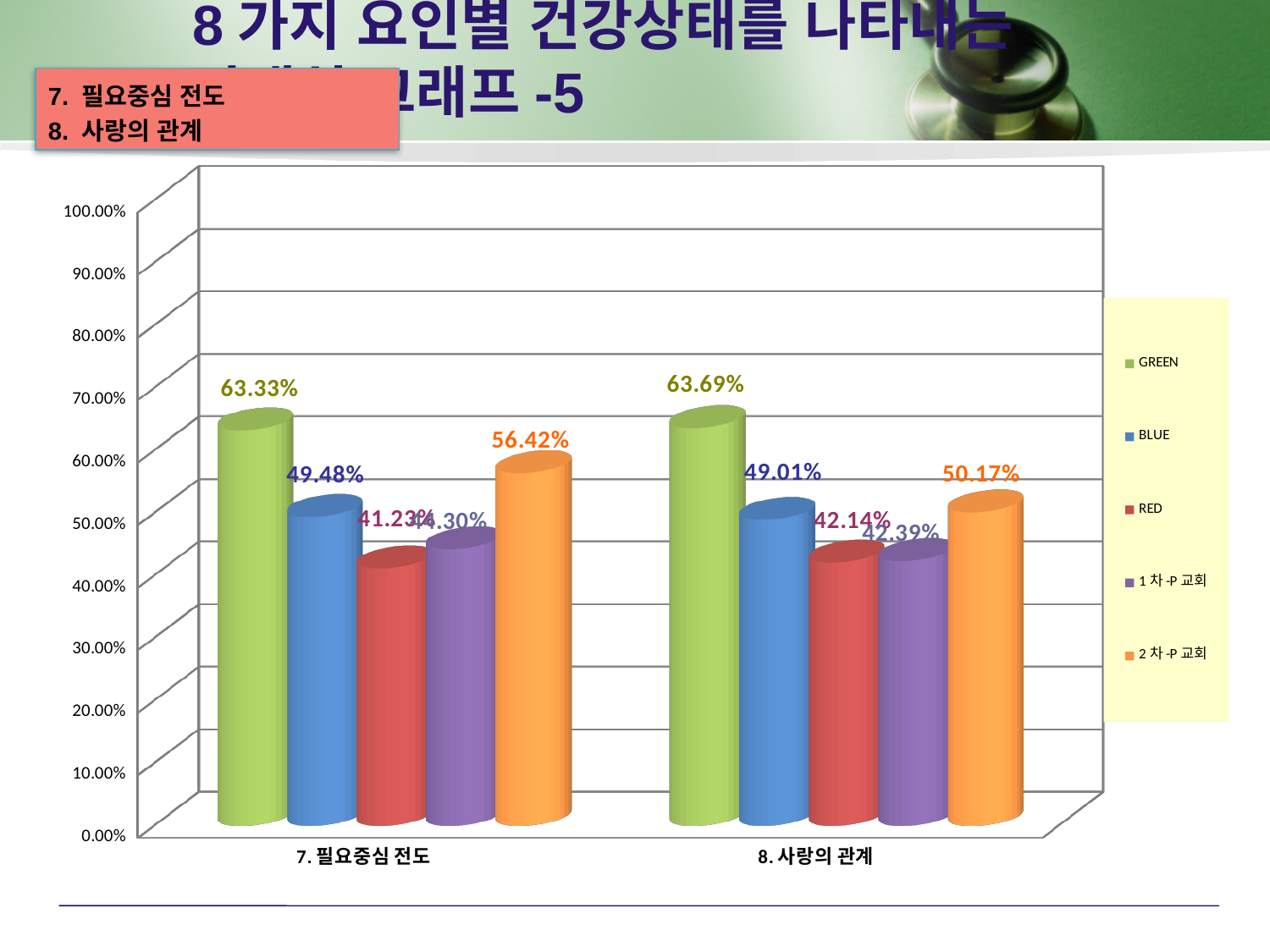

# 8가지 요인별 건강상태를 나타내는 상대치 그래프-5
7. 필요중심 전도
8. 사랑의 관계

[unsupported chart]